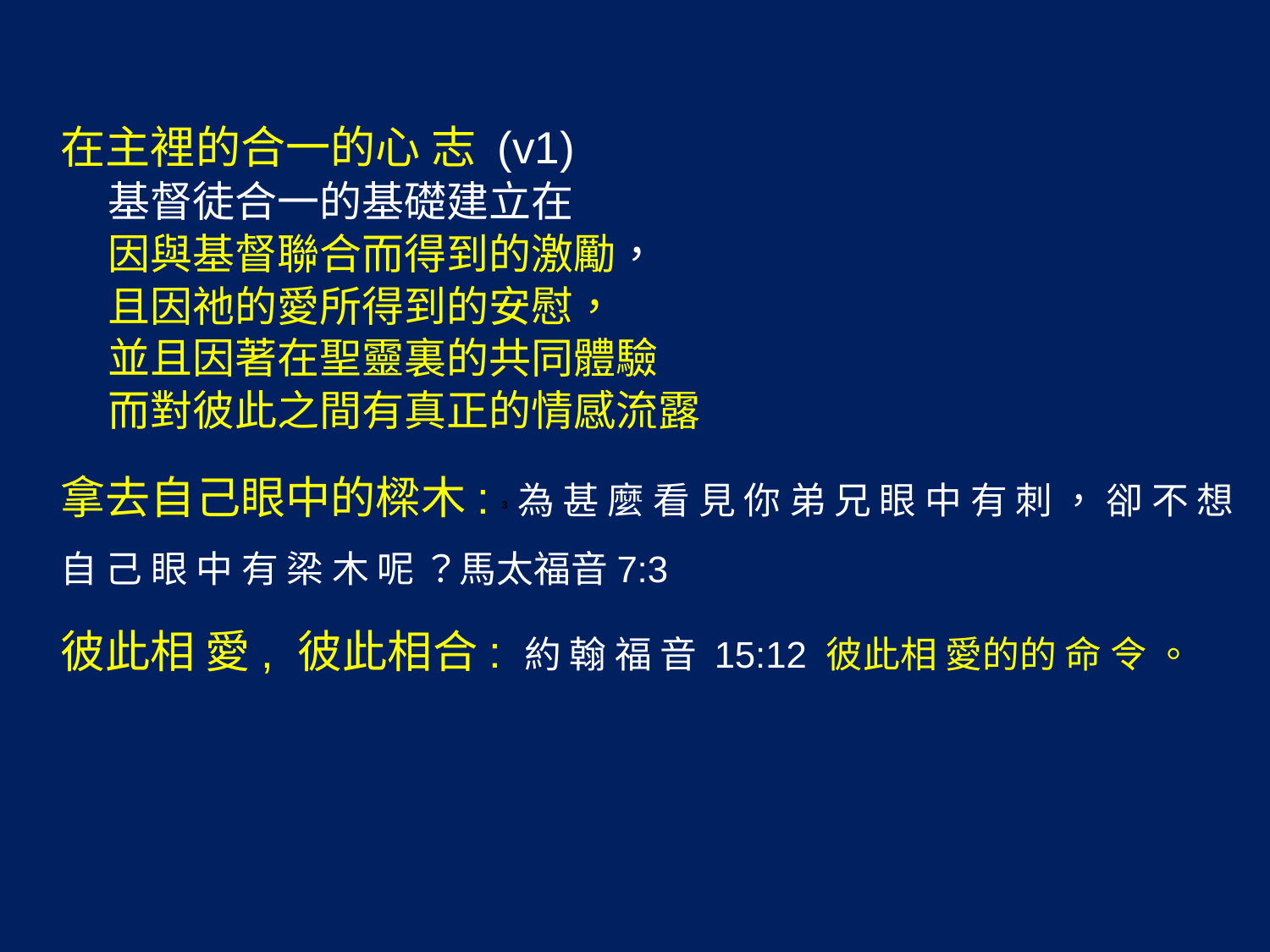

在主裡的合一的心 志 (v1)
基督徒合一的基礎建立在
因與基督聯合而得到的激勵，
且因祂的愛所得到的安慰，
並且因著在聖靈裏的共同體驗
而對彼此之間有真正的情感流露
拿去自己眼中的樑木: 3 為 甚 麼 看 見 你 弟 兄 眼 中 有 刺 ， 卻 不 想 自 己 眼 中 有 梁 木 呢 ？馬太福音7:3
彼此相 愛, 彼此相合: 約 翰 福 音 15:12 彼此相 愛的的 命 令 。